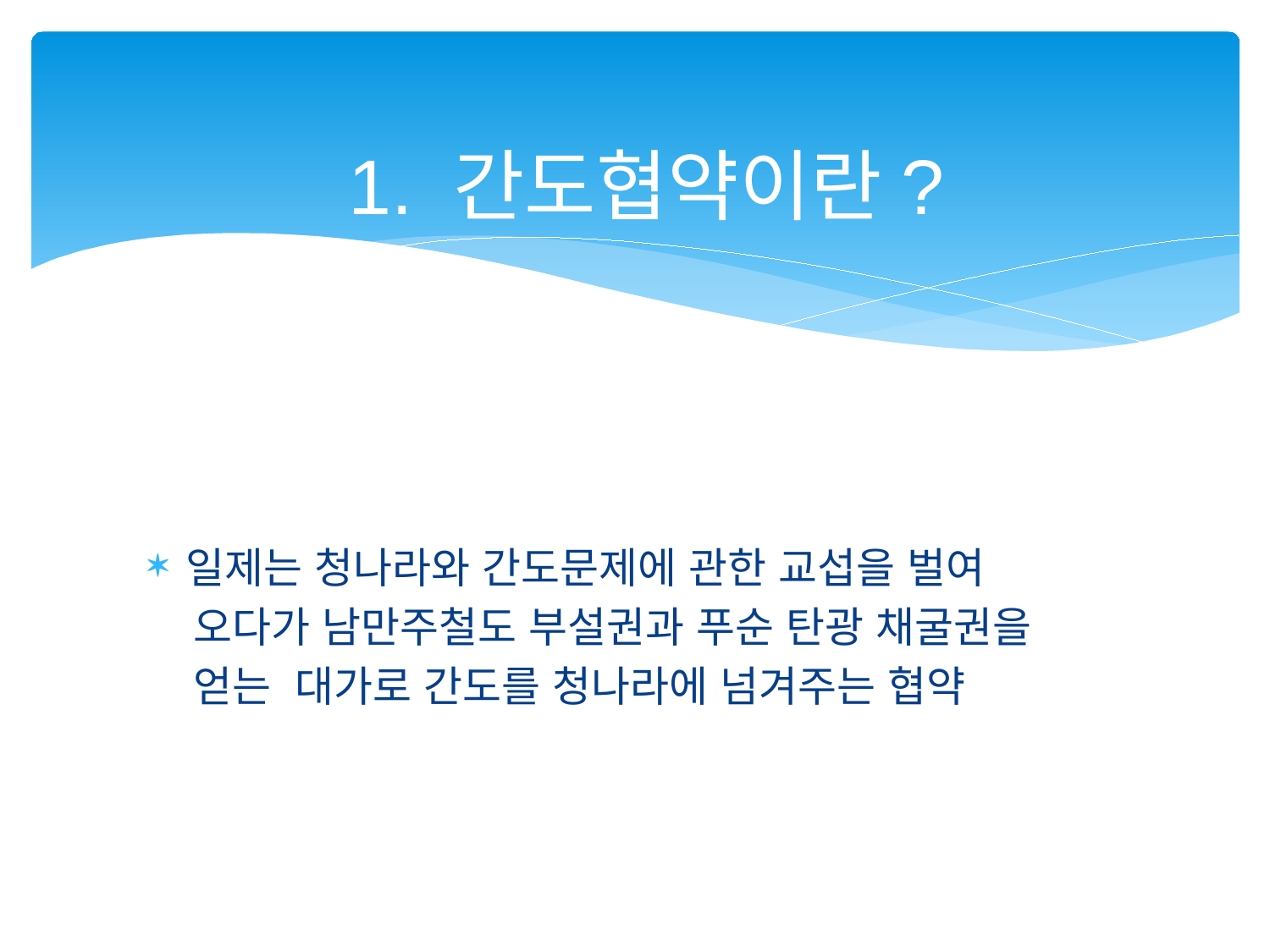

# 1. 간도협약이란?

일제는 청나라와 간도문제에 관한 교섭을 벌여
   오다가 남만주철도 부설권과 푸순 탄광 채굴권을
   얻는  대가로 간도를 청나라에 넘겨주는 협약